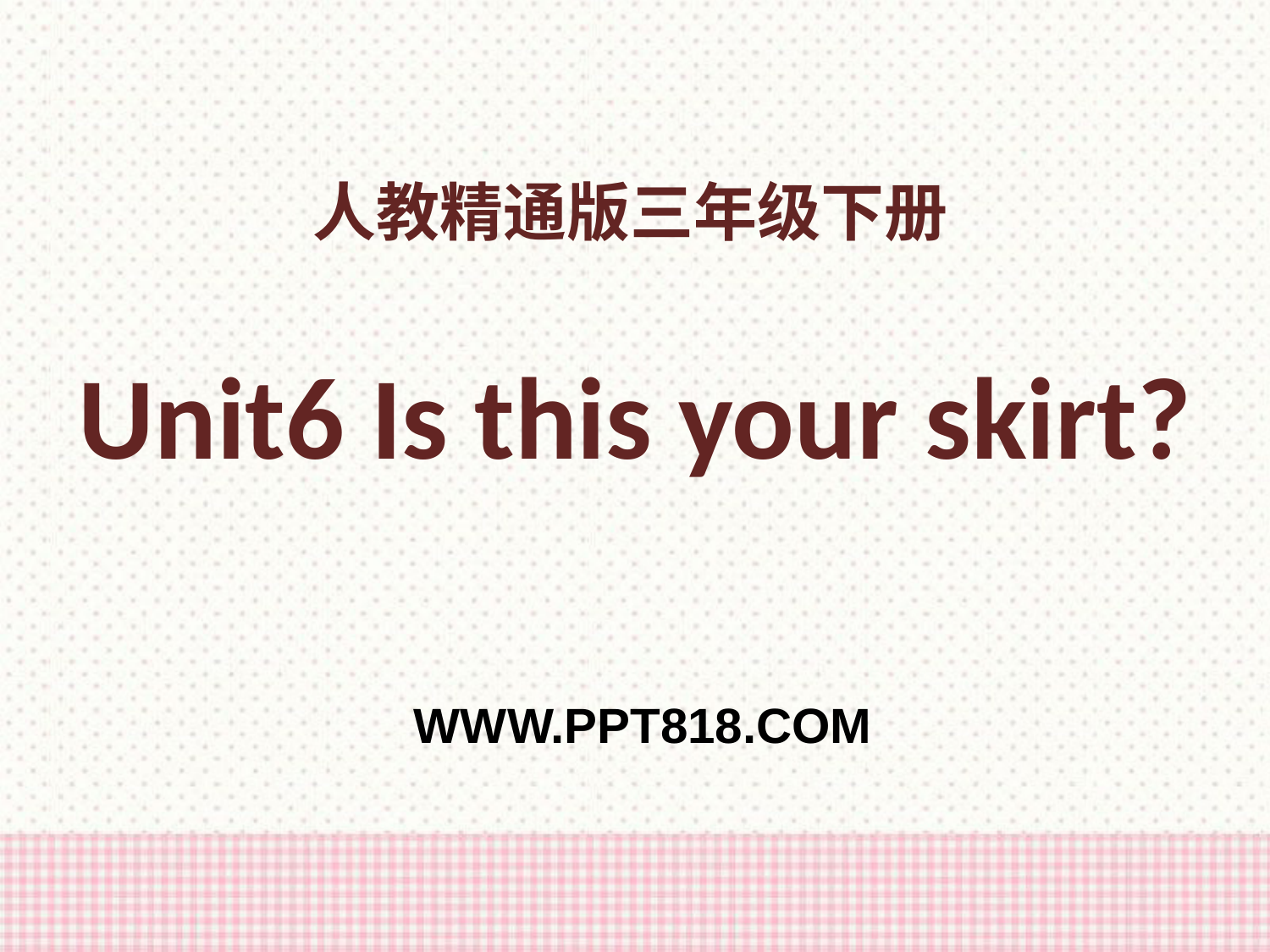

人教精通版三年级下册
# Unit6 Is this your skirt?
WWW.PPT818.COM